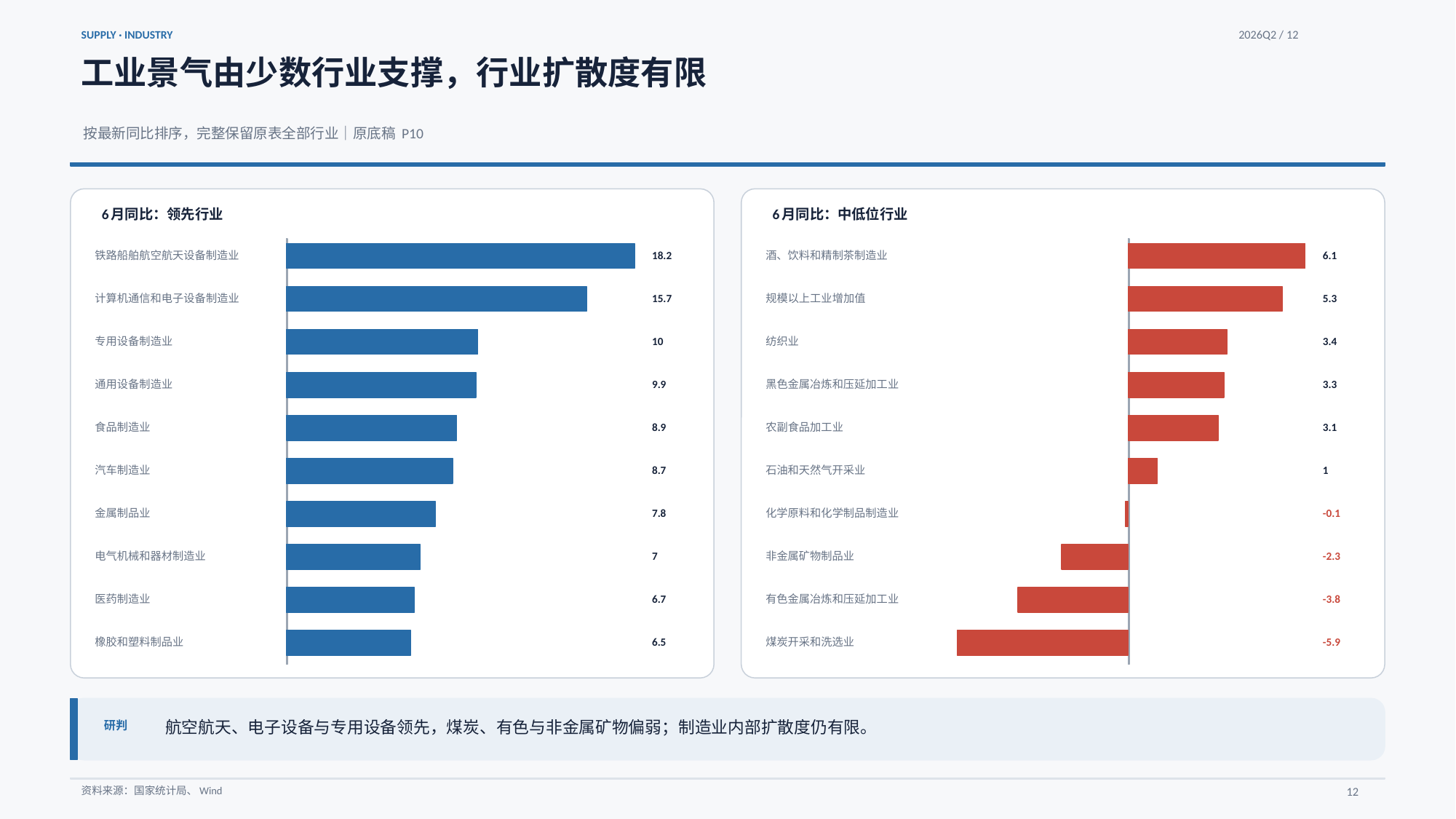

SUPPLY · INDUSTRY
2026Q2 / 12
工业景气由少数行业支撑，行业扩散度有限
按最新同比排序，完整保留原表全部行业｜原底稿 P10

6月同比：领先行业
6月同比：中低位行业

铁路船舶航空航天设备制造业
18.2
酒、饮料和精制茶制造业
6.1

计算机通信和电子设备制造业
15.7
规模以上工业增加值
5.3

专用设备制造业
10
纺织业
3.4

通用设备制造业
9.9
黑色金属冶炼和压延加工业
3.3

食品制造业
8.9
农副食品加工业
3.1

汽车制造业
8.7
石油和天然气开采业
1

金属制品业
7.8
化学原料和化学制品制造业
-0.1

电气机械和器材制造业
7
非金属矿物制品业
-2.3

医药制造业
6.7
有色金属冶炼和压延加工业
-3.8

橡胶和塑料制品业
6.5
煤炭开采和洗选业
-5.9

航空航天、电子设备与专用设备领先，煤炭、有色与非金属矿物偏弱；制造业内部扩散度仍有限。
研判

资料来源：国家统计局、Wind
12